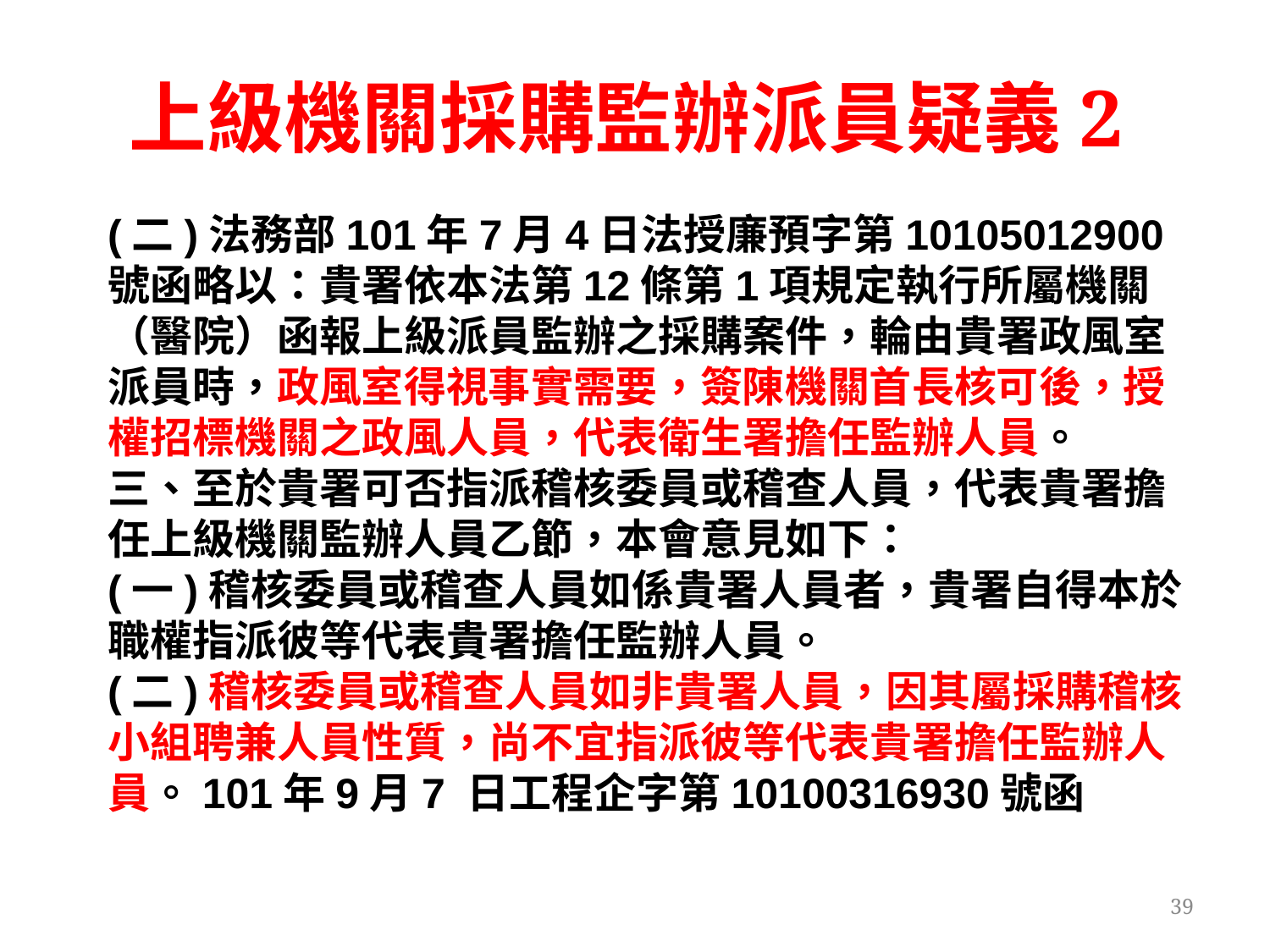

# 上級機關採購監辦派員疑義2
(二)法務部101年7月4日法授廉預字第10105012900號函略以：貴署依本法第12條第1項規定執行所屬機關（醫院）函報上級派員監辦之採購案件，輪由貴署政風室派員時，政風室得視事實需要，簽陳機關首長核可後，授權招標機關之政風人員，代表衛生署擔任監辦人員。
三、至於貴署可否指派稽核委員或稽查人員，代表貴署擔任上級機關監辦人員乙節，本會意見如下：
(一)稽核委員或稽查人員如係貴署人員者，貴署自得本於職權指派彼等代表貴署擔任監辦人員。
(二)稽核委員或稽查人員如非貴署人員，因其屬採購稽核小組聘兼人員性質，尚不宜指派彼等代表貴署擔任監辦人員。101年9月7 日工程企字第10100316930號函

39